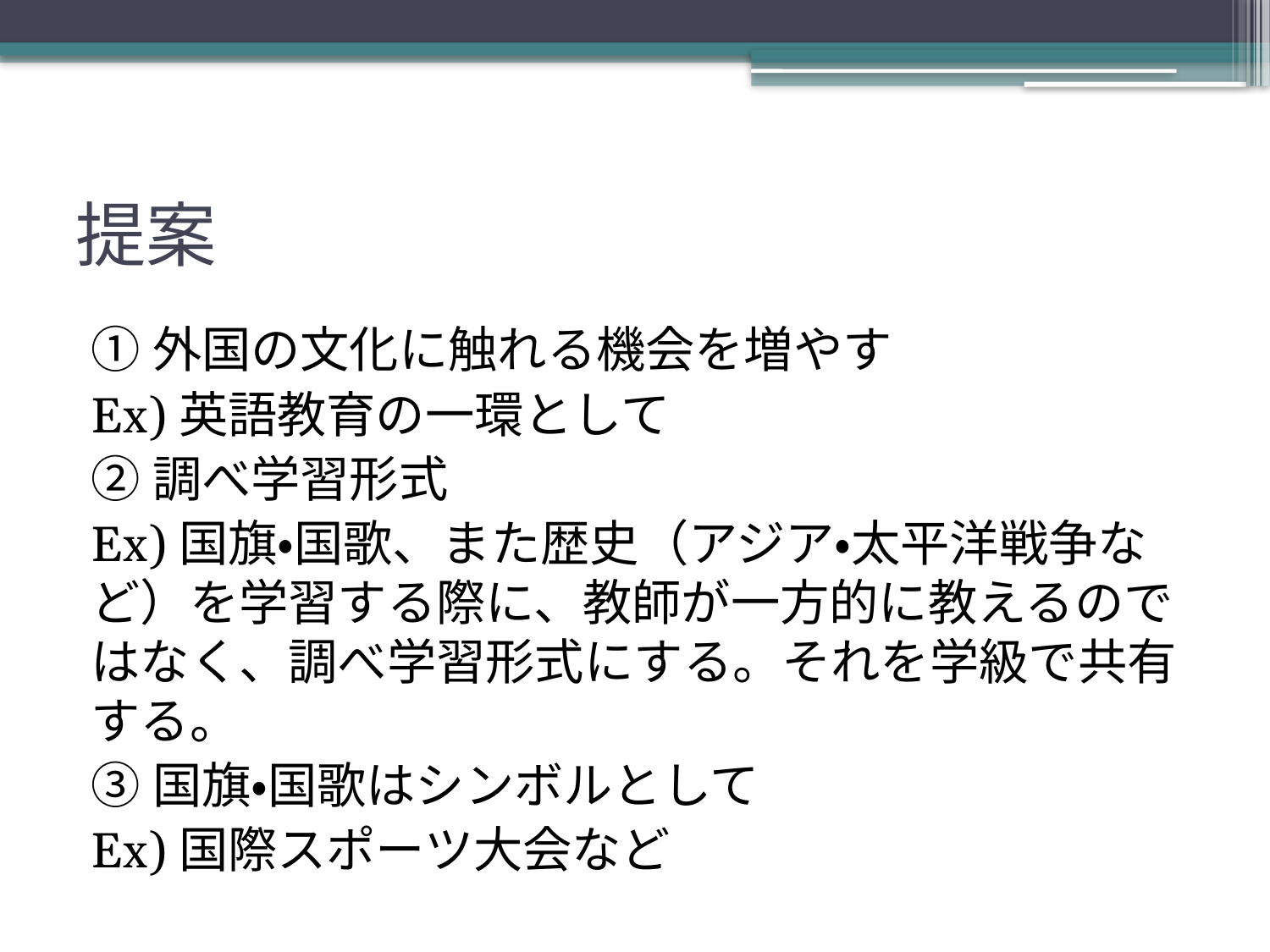

# 提案
①外国の文化に触れる機会を増やす
Ex)英語教育の一環として
②調べ学習形式
Ex)国旗・国歌、また歴史（アジア・太平洋戦争など）を学習する際に、教師が一方的に教えるのではなく、調べ学習形式にする。それを学級で共有する。
③国旗•国歌はシンボルとして
Ex)国際スポーツ大会など